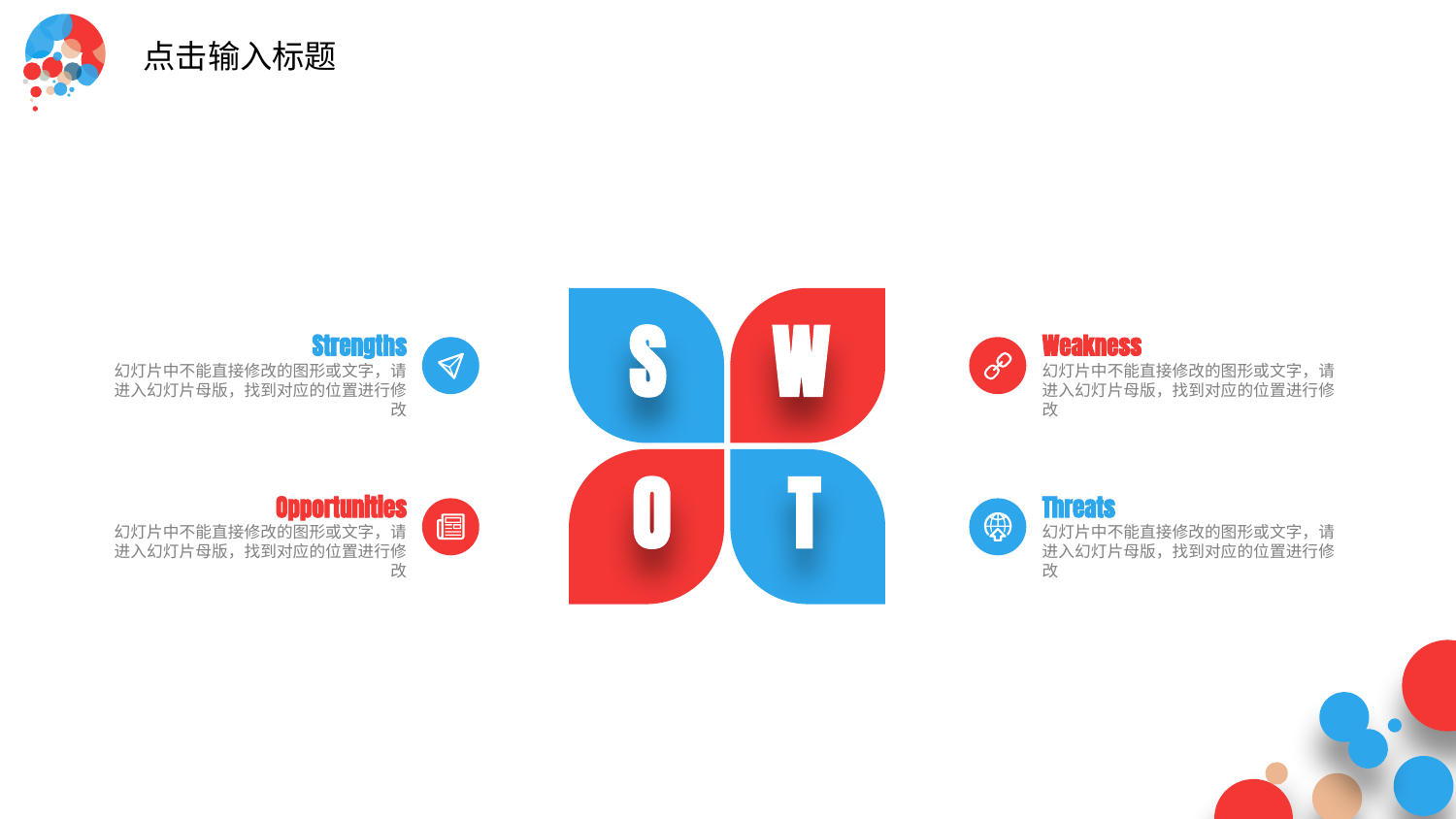

点击输入标题

S
W
Strengths
幻灯片中不能直接修改的图形或文字，请进入幻灯片母版，找到对应的位置进行修改
Weakness
幻灯片中不能直接修改的图形或文字，请进入幻灯片母版，找到对应的位置进行修改

O
T
Opportunities
幻灯片中不能直接修改的图形或文字，请进入幻灯片母版，找到对应的位置进行修改
Threats
幻灯片中不能直接修改的图形或文字，请进入幻灯片母版，找到对应的位置进行修改